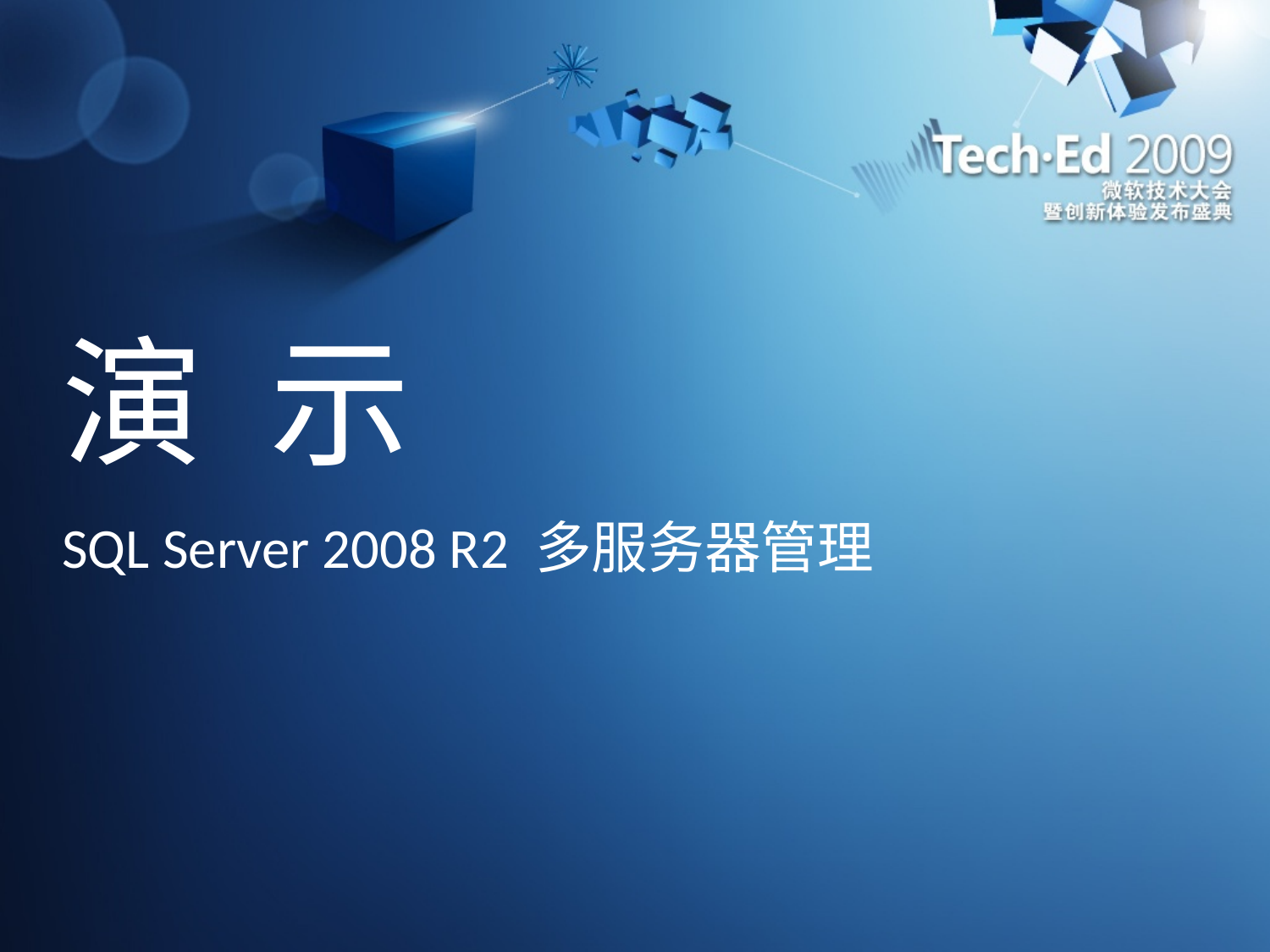

# 演 示
SQL Server 2008 R2 多服务器管理